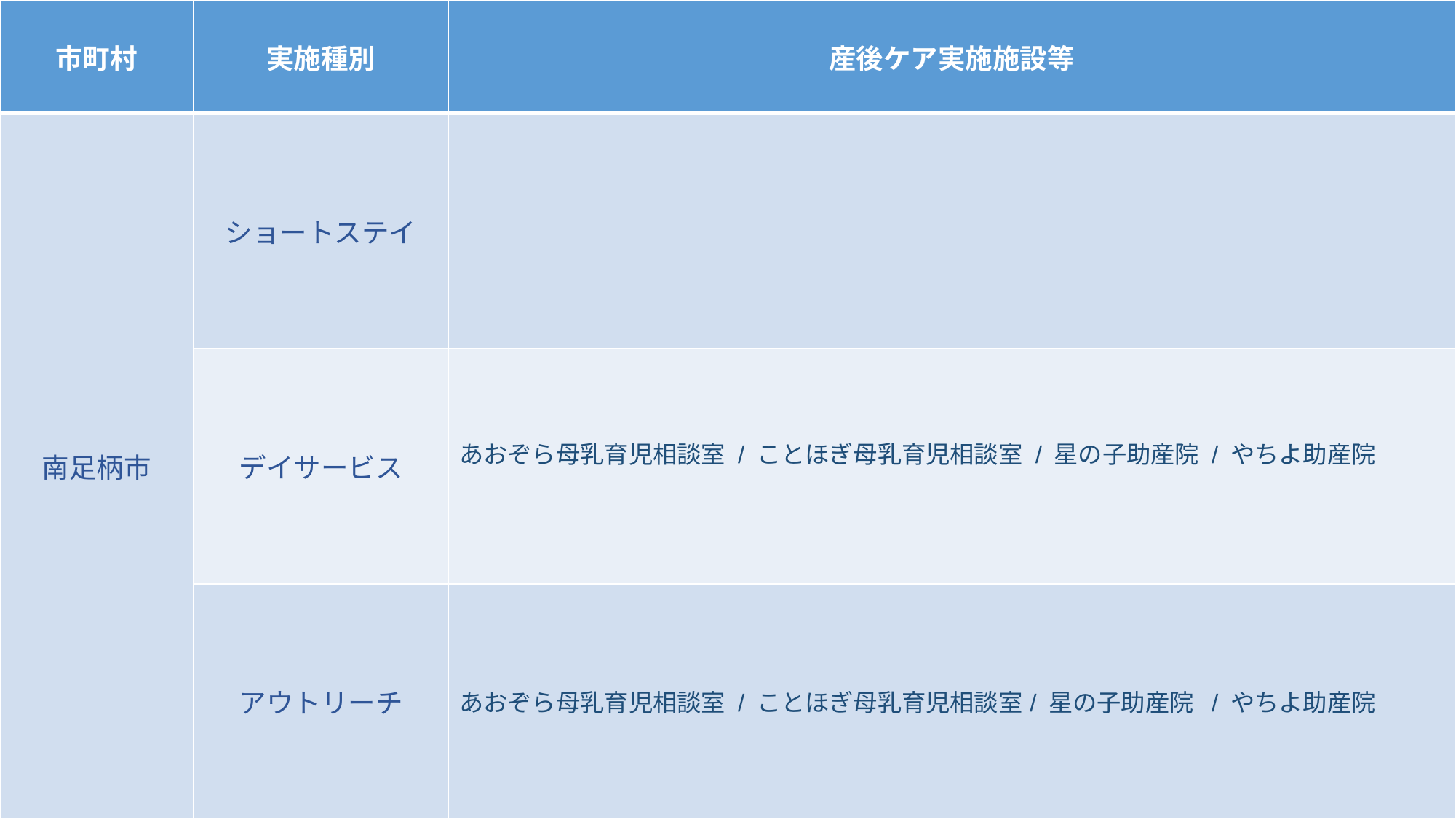

| 市町村 | 実施種別 | 産後ケア実施施設等 |
| --- | --- | --- |
| 南足柄市 | ショートステイ |  |
|  | デイサービス | あおぞら母乳育児相談室 / ことほぎ母乳育児相談室 / 星の子助産院 / やちよ助産院 |
|  | アウトリーチ | あおぞら母乳育児相談室 / ことほぎ母乳育児相談室/ 星の子助産院 / やちよ助産院 |